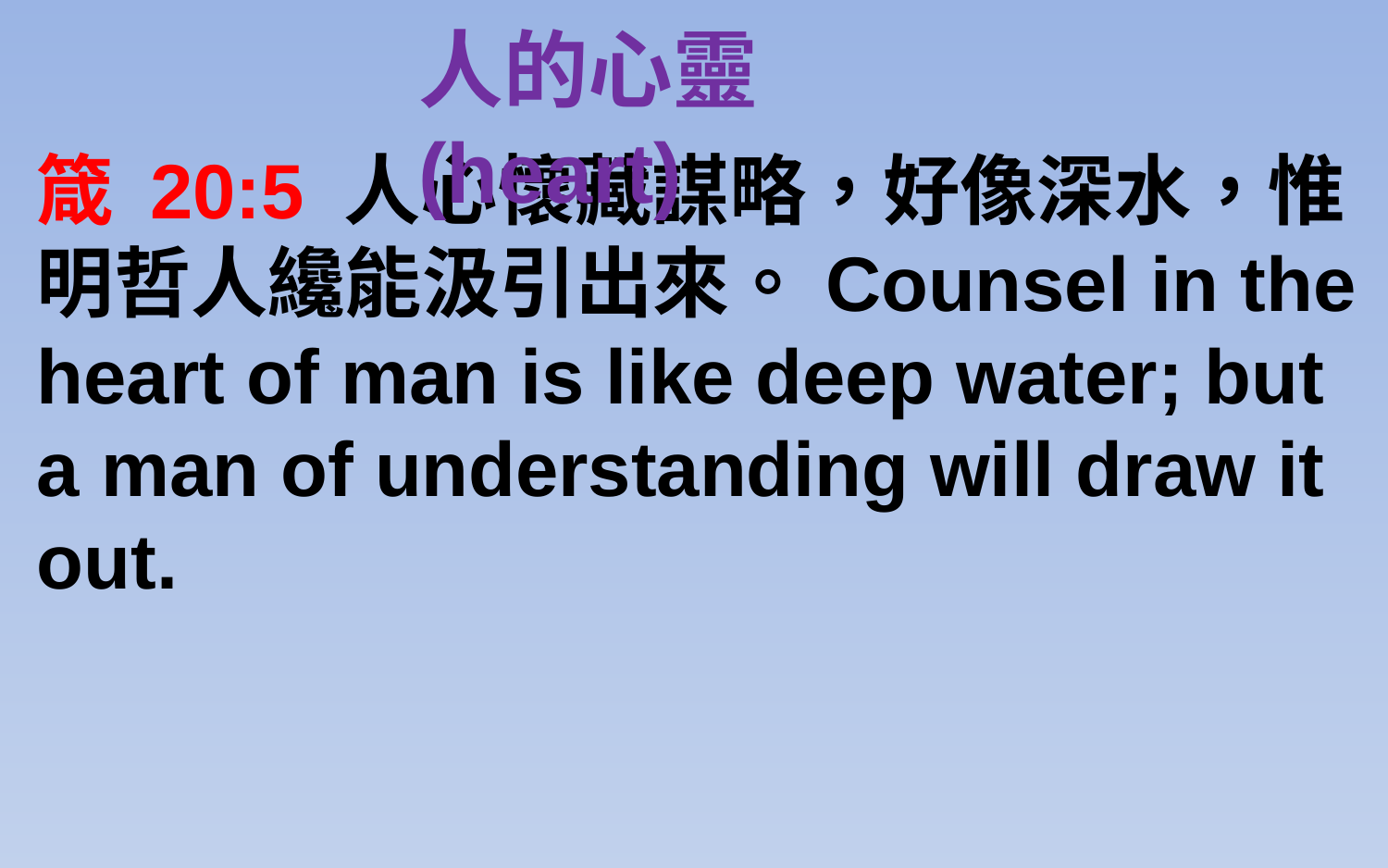

人的心靈(heart)
箴 20:5 人心懷藏謀略，好像深水，惟明哲人纔能汲引出來。Counsel in the heart of man is like deep water; but a man of understanding will draw it out.